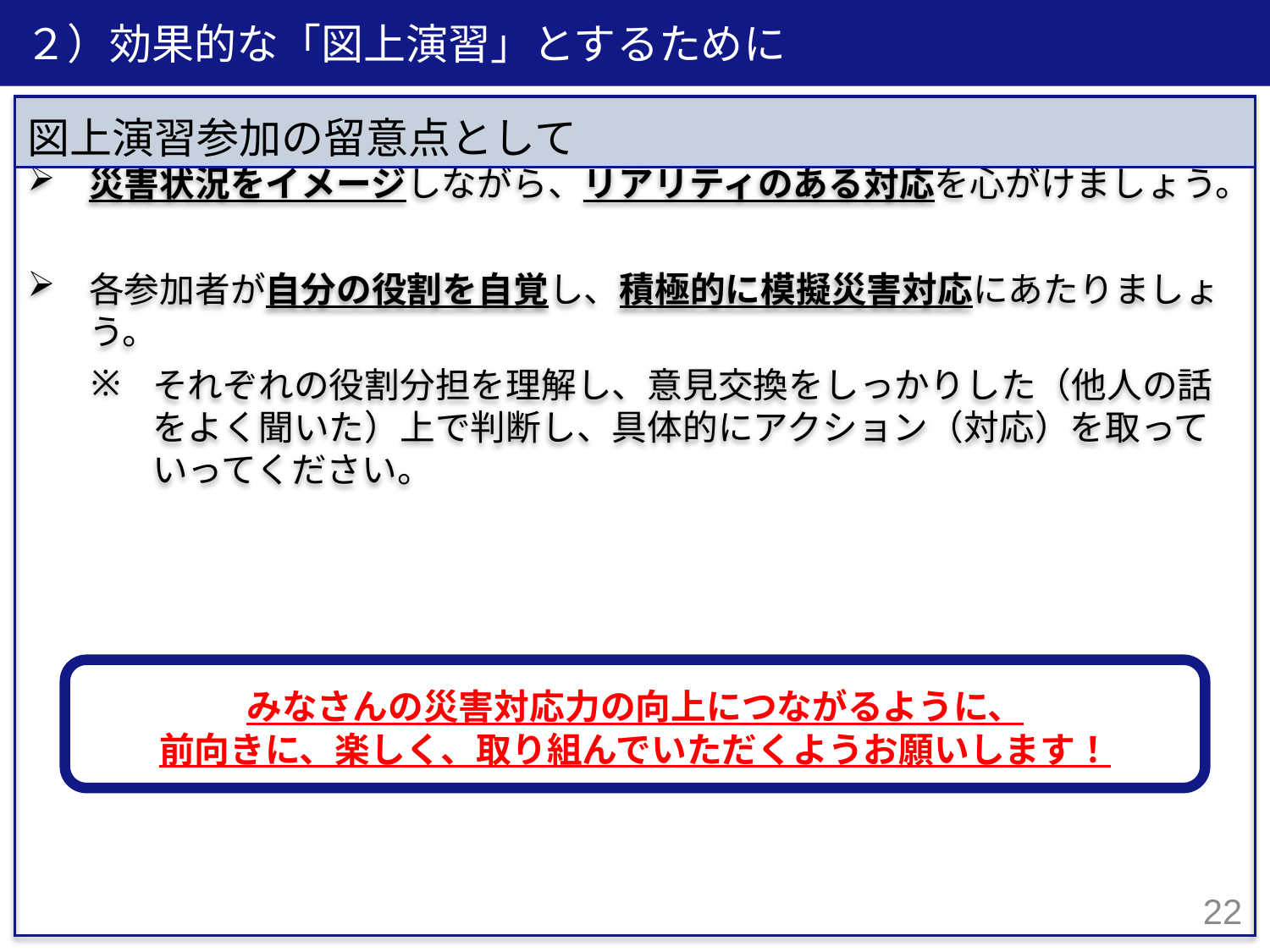

２）効果的な「図上演習」とするために

災害状況をイメージしながら、リアリティのある対応を心がけましょう。

各参加者が自分の役割を自覚し、積極的に模擬災害対応にあたりましょう。
それぞれの役割分担を理解し、意見交換をしっかりした（他人の話をよく聞いた）上で判断し、具体的にアクション（対応）を取っていってください。

図上演習参加の留意点として
みなさんの災害対応力の向上につながるように、
前向きに、楽しく、取り組んでいただくようお願いします！
22